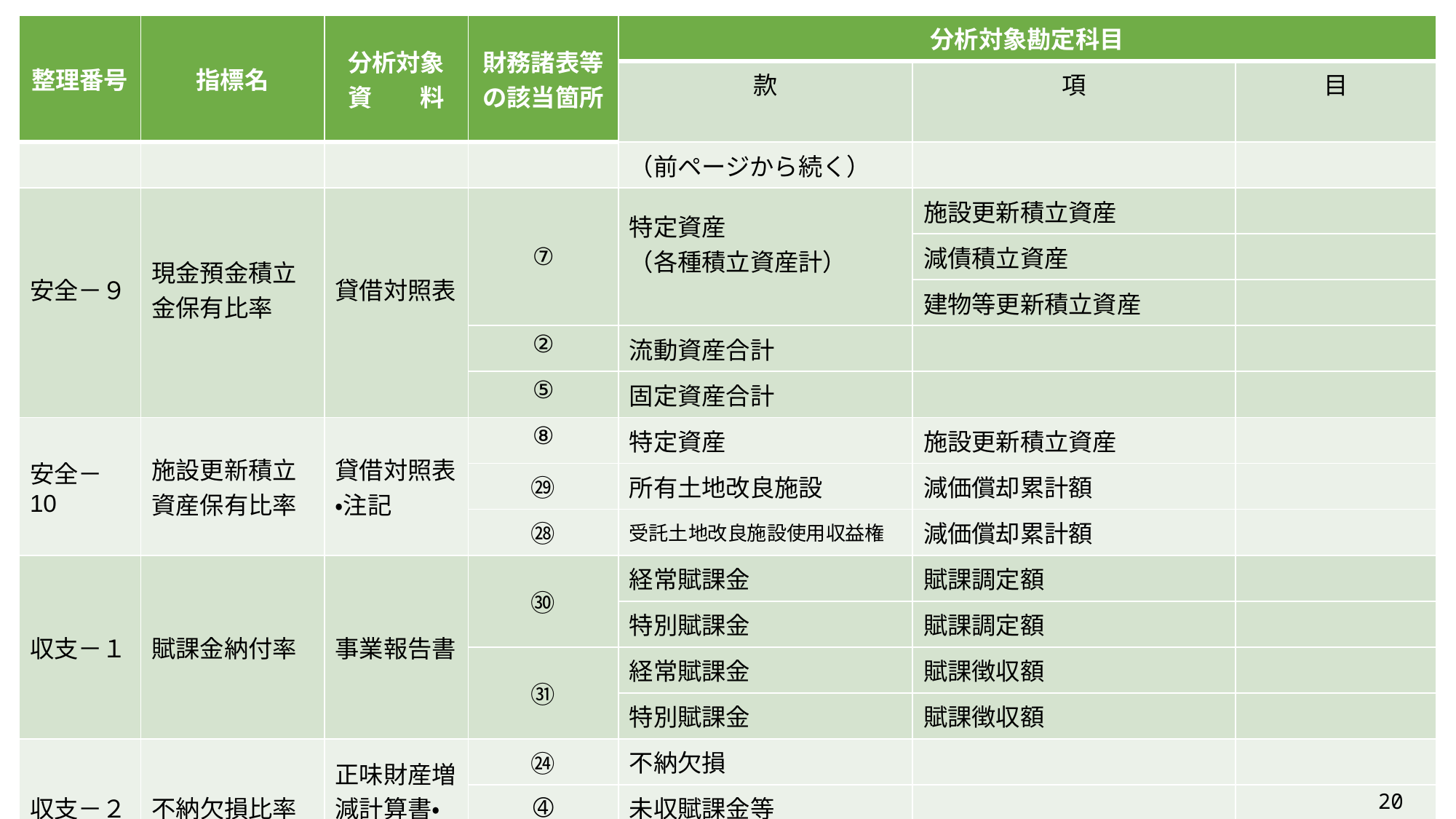

| 整理番号 | 指標名 | 分析対象 資　　料 | 財務諸表等 の該当箇所 | 分析対象勘定科目 |  |  |
| --- | --- | --- | --- | --- | --- | --- |
|  |  |  |  | 款 | 項 | 目 |
|  |  |  |  | （前ページから続く） |  |  |
| 安全－９ | 現金預金積立金保有比率 | 貸借対照表 | ⑦ | 特定資産 （各種積立資産計） | 施設更新積立資産 |  |
|  |  |  |  |  | 減債積立資産 |  |
|  |  |  |  |  | 建物等更新積立資産 |  |
|  |  |  | ② | 流動資産合計 |  |  |
|  |  |  | ⑤ | 固定資産合計 |  |  |
| 安全－10 | 施設更新積立資産保有比率 | 貸借対照表 ・注記 | ⑧ | 特定資産 | 施設更新積立資産 |  |
|  |  |  | ㉙ | 所有土地改良施設 | 減価償却累計額 |  |
|  |  |  | ㉘ | 受託土地改良施設使用収益権 | 減価償却累計額 |  |
| 収支－１ | 賦課金納付率 | 事業報告書 | ㉚ | 経常賦課金 | 賦課調定額 |  |
|  |  |  |  | 特別賦課金 | 賦課調定額 |  |
|  |  |  | ㉛ | 経常賦課金 | 賦課徴収額 |  |
|  |  |  |  | 特別賦課金 | 賦課徴収額 |  |
| 収支－２ | 不納欠損比率 | 正味財産増減計算書・貸借対照表 | ㉔ | 不納欠損 |  |  |
|  |  |  | ➃ | 未収賦課金等 |  |  |
|  |  |  | ⑨ | 長期未収賦課金等 |  |  |
20